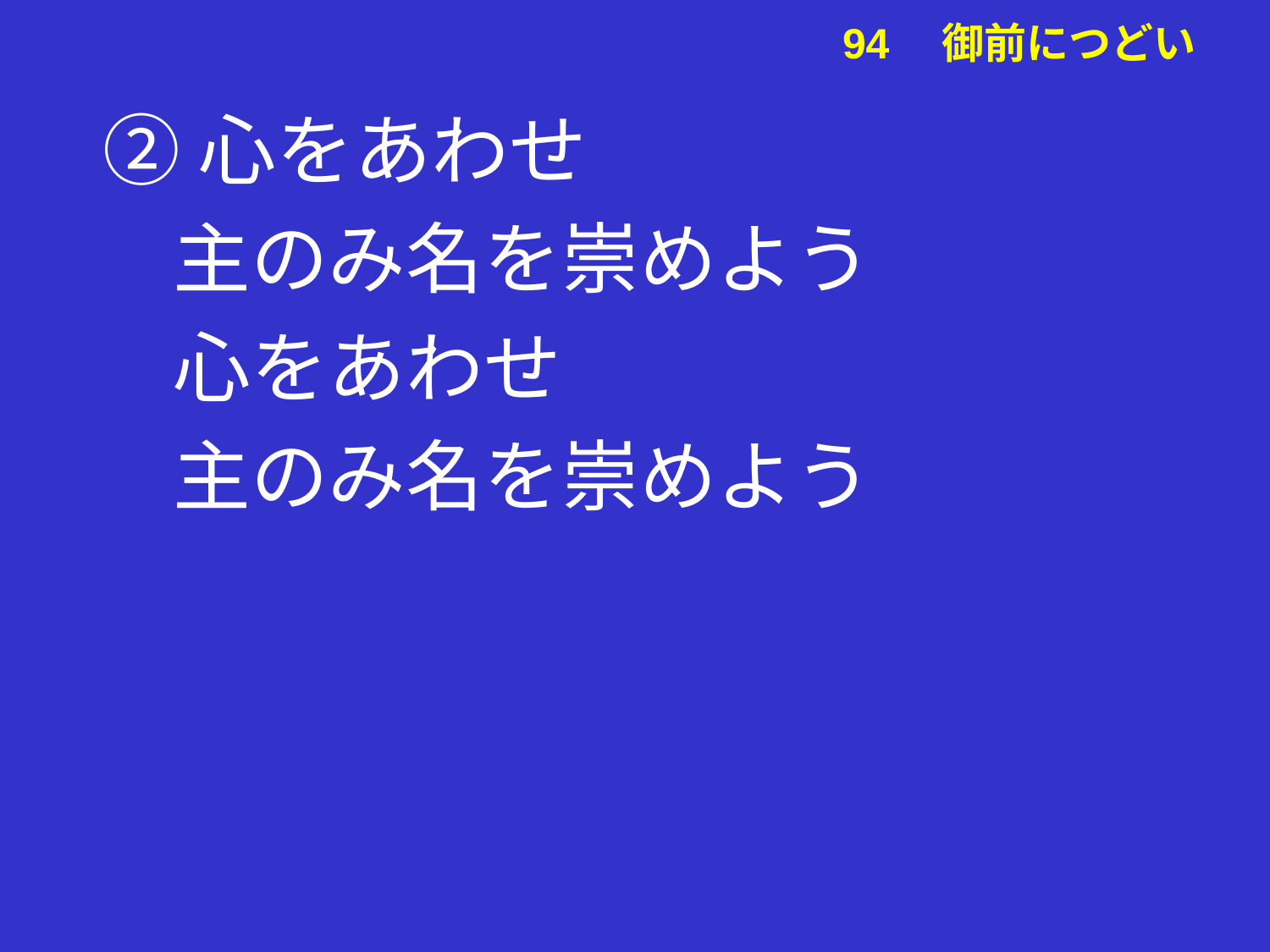

②心をあわせ
   主のみ名を崇めよう
   心をあわせ
   主のみ名を崇めよう

# 94　御前につどい